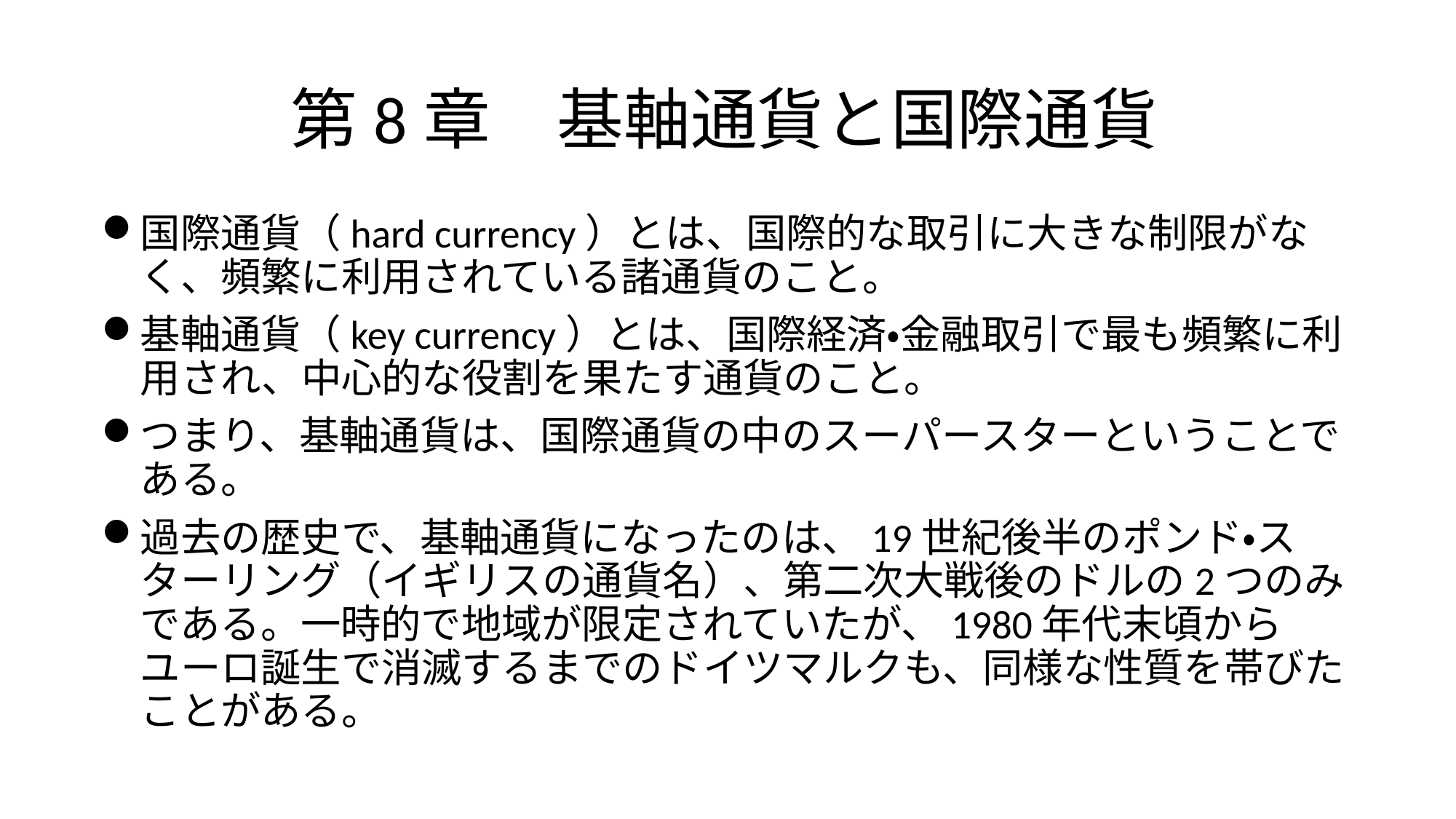

# 第8章　基軸通貨と国際通貨
国際通貨（hard currency）とは、国際的な取引に大きな制限がなく、頻繁に利用されている諸通貨のこと。
基軸通貨（key currency）とは、国際経済・金融取引で最も頻繁に利用され、中心的な役割を果たす通貨のこと。
つまり、基軸通貨は、国際通貨の中のスーパースターということである。
過去の歴史で、基軸通貨になったのは、19世紀後半のポンド・スターリング（イギリスの通貨名）、第二次大戦後のドルの2つのみである。一時的で地域が限定されていたが、1980年代末頃からユーロ誕生で消滅するまでのドイツマルクも、同様な性質を帯びたことがある。